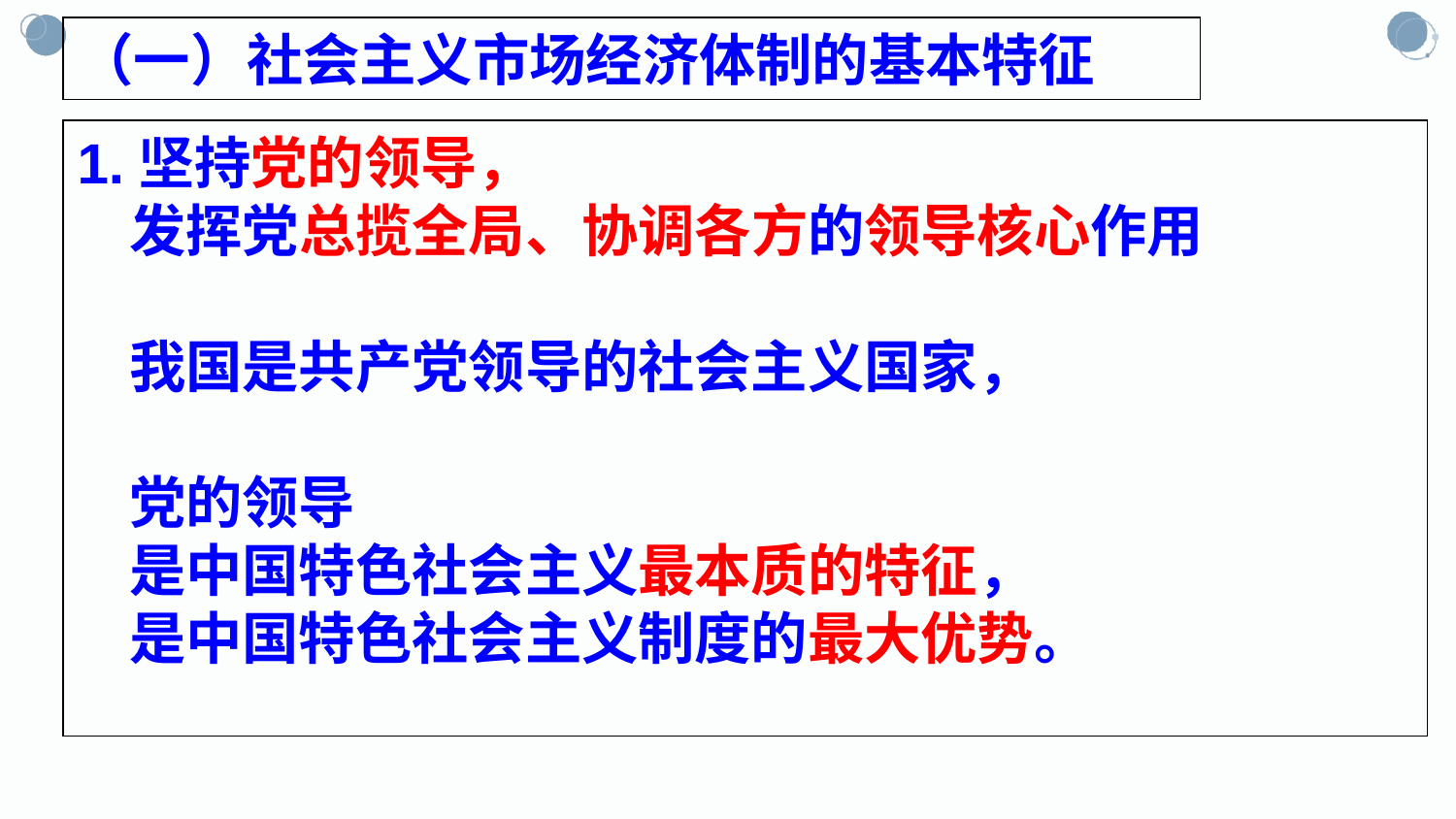

（一）社会主义市场经济体制的基本特征
1.坚持党的领导，
   发挥党总揽全局、协调各方的领导核心作用

   我国是共产党领导的社会主义国家，

   党的领导
   是中国特色社会主义最本质的特征，
   是中国特色社会主义制度的最大优势。